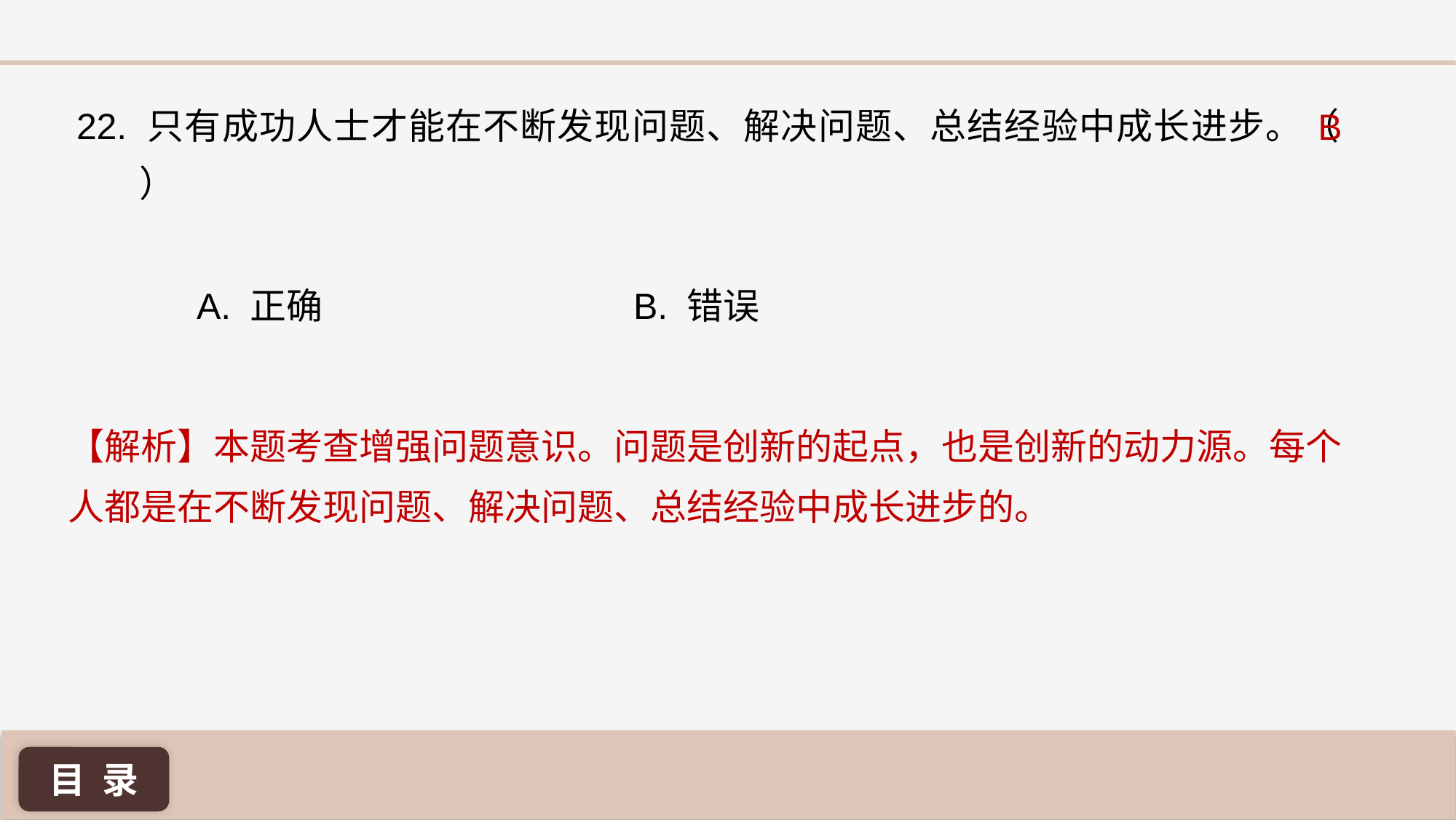

B
22. 只有成功人士才能在不断发现问题、解决问题、总结经验中成长进步。（      ）
A. 正确 			B. 错误
【解析】本题考查增强问题意识。问题是创新的起点，也是创新的动力源。每个人都是在不断发现问题、解决问题、总结经验中成长进步的。